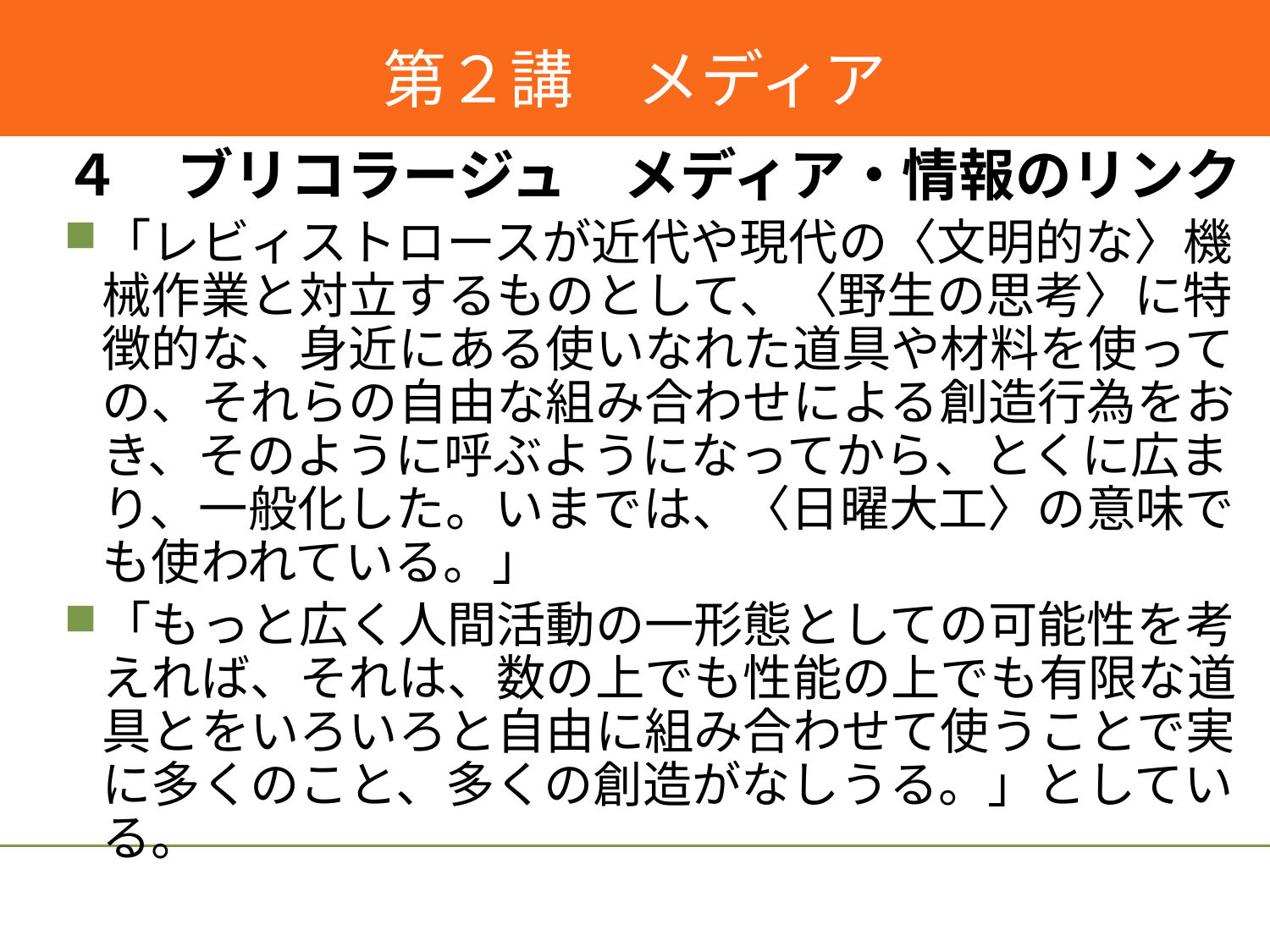

#
第２講　メディア
４　ブリコラージュ　メディア・情報のリンク
「レビィストロースが近代や現代の〈文明的な〉機械作業と対立するものとして、〈野生の思考〉に特徴的な、身近にある使いなれた道具や材料を使っての、それらの自由な組み合わせによる創造行為をおき、そのように呼ぶようになってから、とくに広まり、一般化した。いまでは、〈日曜大工〉の意味でも使われている。」
「もっと広く人間活動の一形態としての可能性を考えれば、それは、数の上でも性能の上でも有限な道具とをいろいろと自由に組み合わせて使うことで実に多くのこと、多くの創造がなしうる。」としている。